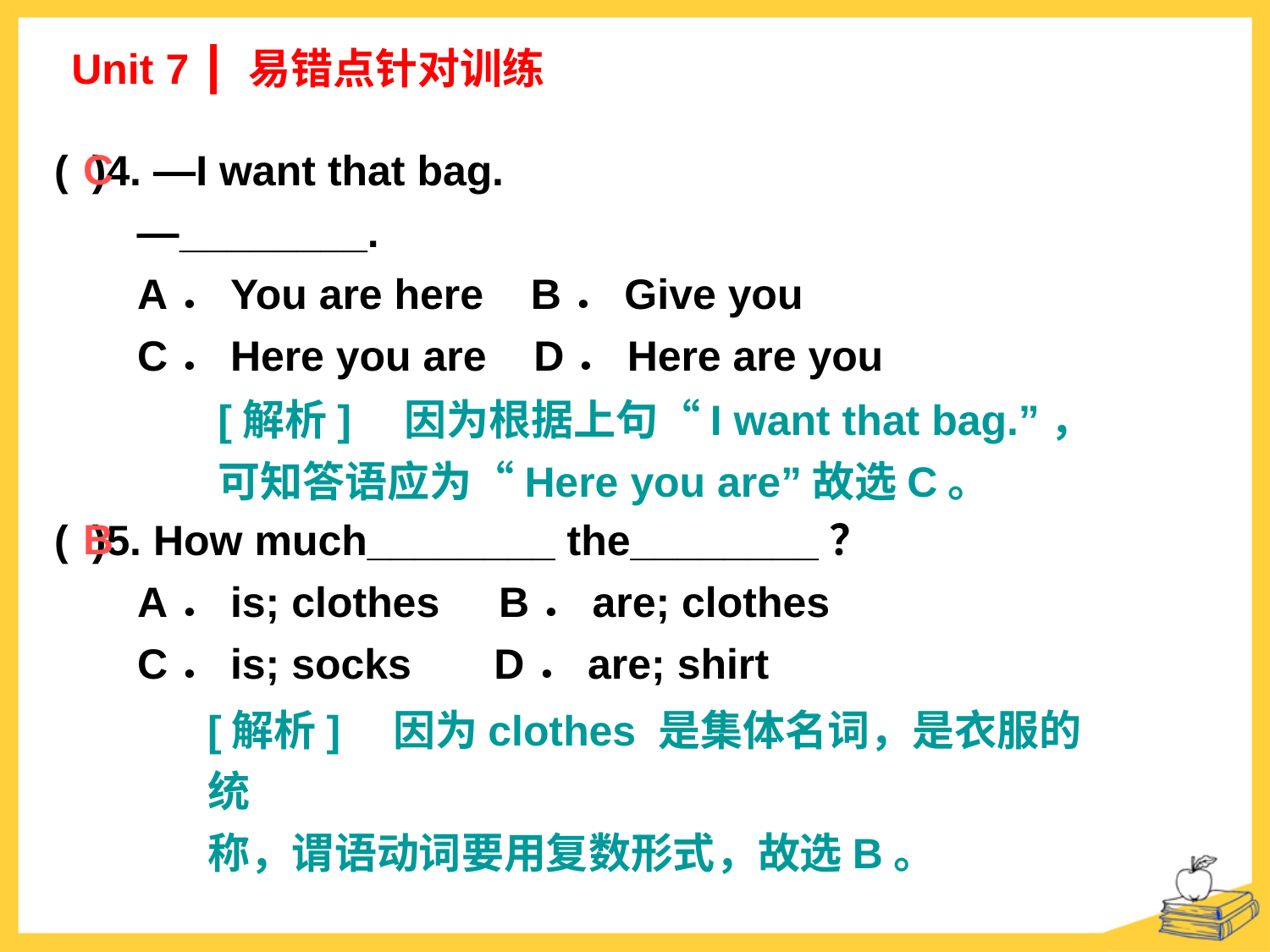

Unit 7 ┃ 易错点针对训练
(  )4. —I want that bag.
       —________.
       A．You are here    B．Give you
       C．Here you are    D．Here are you

(  )5. How much________ the________？
       A．is; clothes     B．are; clothes
       C．is; socks       D．are; shirt
C
[解析]　因为根据上句“I want that bag.”，
可知答语应为“Here you are”故选C。
B
[解析]　因为clothes 是集体名词，是衣服的统
称，谓语动词要用复数形式，故选B。